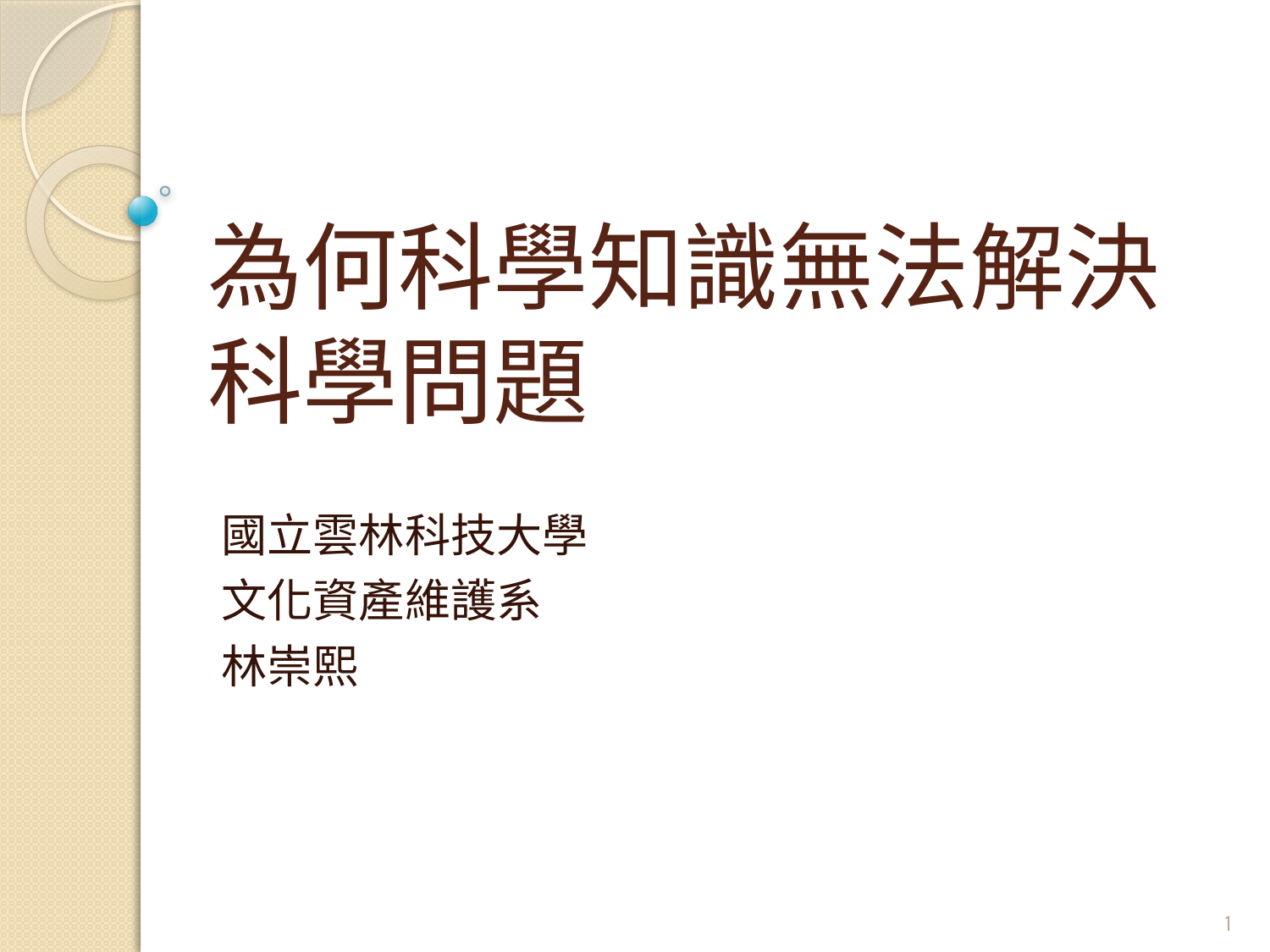

# 為何科學知識無法解決科學問題
國立雲林科技大學
文化資產維護系
林崇熙
1